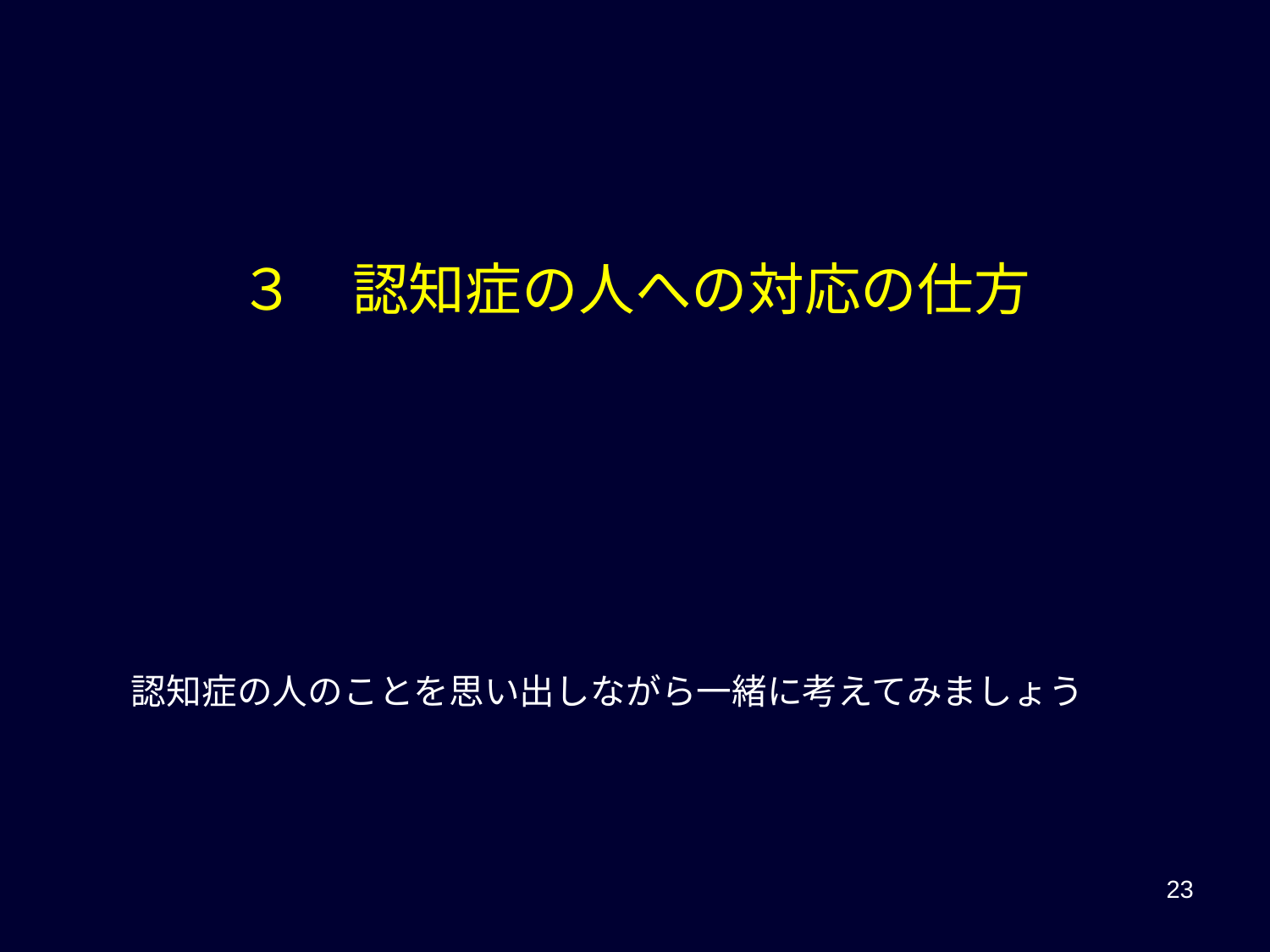

# ３　認知症の人への対応の仕方
認知症の人のことを思い出しながら一緒に考えてみましょう
23